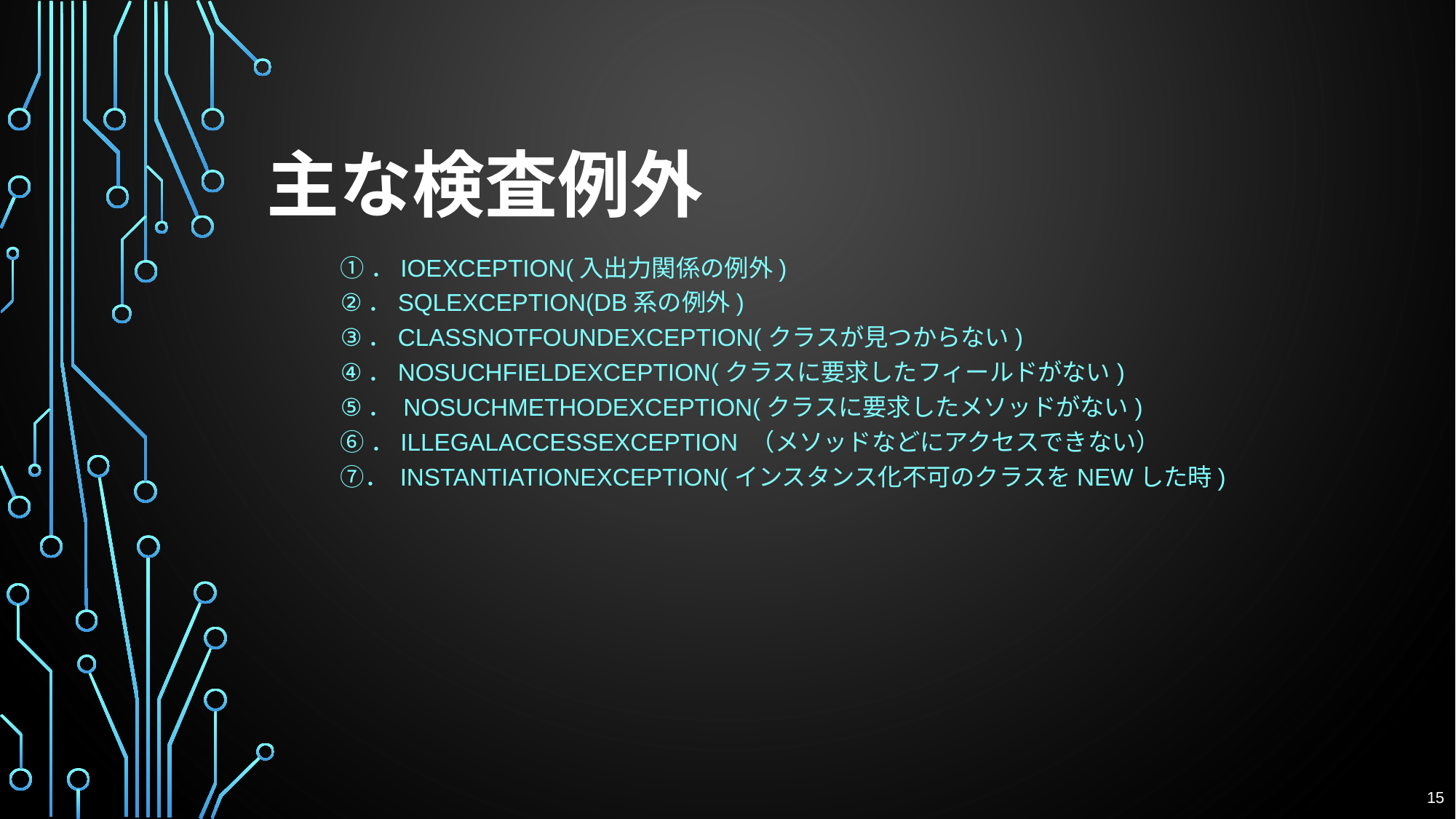

# 主な検査例外
①．IOException(入出力関係の例外)
②．SQLException(DB系の例外)
③．ClassNotFoundException(クラスが見つからない)
④．NoSuchFieldException(クラスに要求したフィールドがない)
⑤． NoSuchMethodException(クラスに要求したメソッドがない)
⑥．IllegalAccessException （メソッドなどにアクセスできない）
⑦． InstantiationException(インスタンス化不可のクラスをnewした時)
15